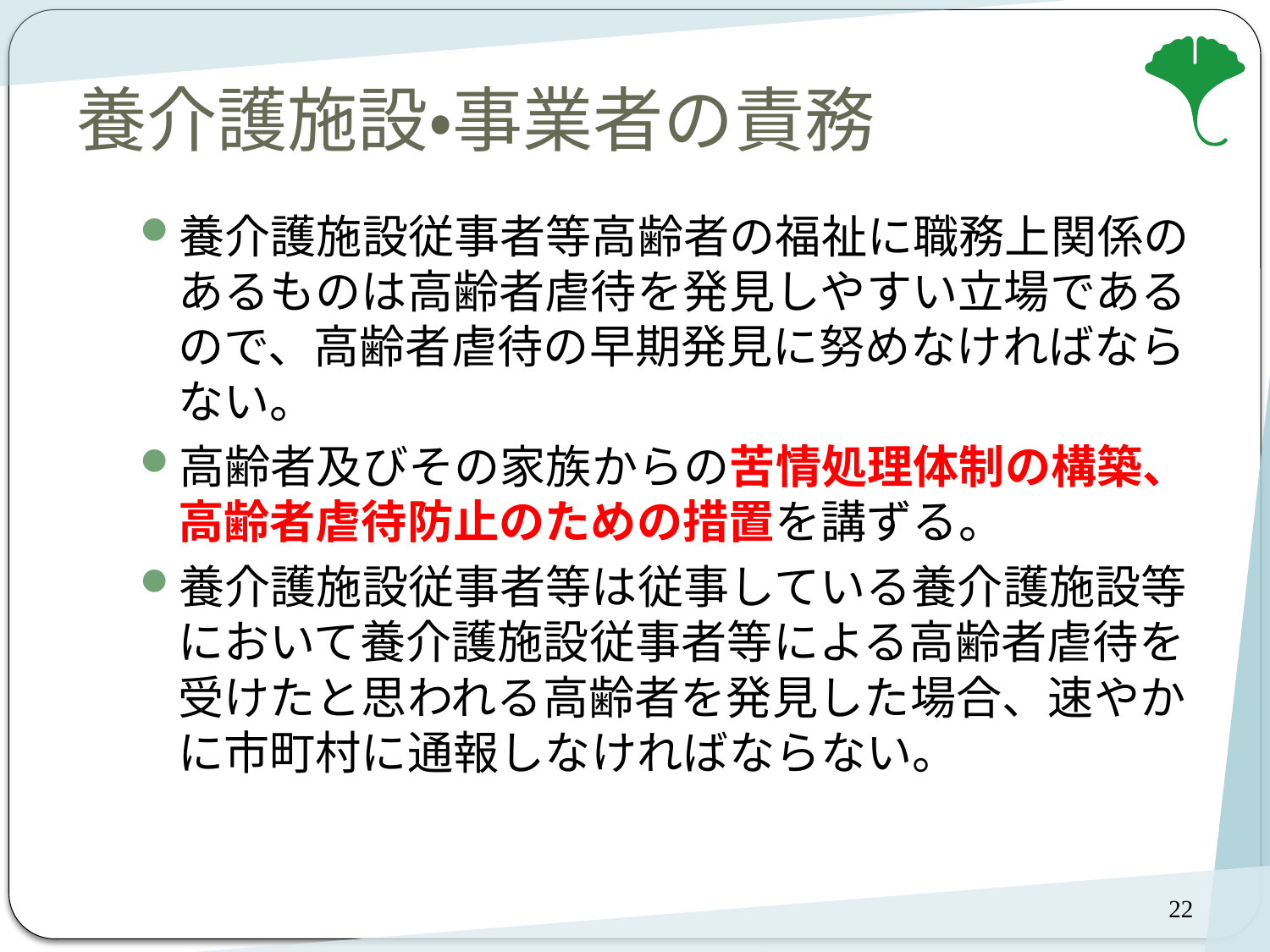

# 養介護施設・事業者の責務
養介護施設従事者等高齢者の福祉に職務上関係のあるものは高齢者虐待を発見しやすい立場であるので、高齢者虐待の早期発見に努めなければならない。
高齢者及びその家族からの苦情処理体制の構築、高齢者虐待防止のための措置を講ずる。
養介護施設従事者等は従事している養介護施設等において養介護施設従事者等による高齢者虐待を受けたと思われる高齢者を発見した場合、速やかに市町村に通報しなければならない。
22